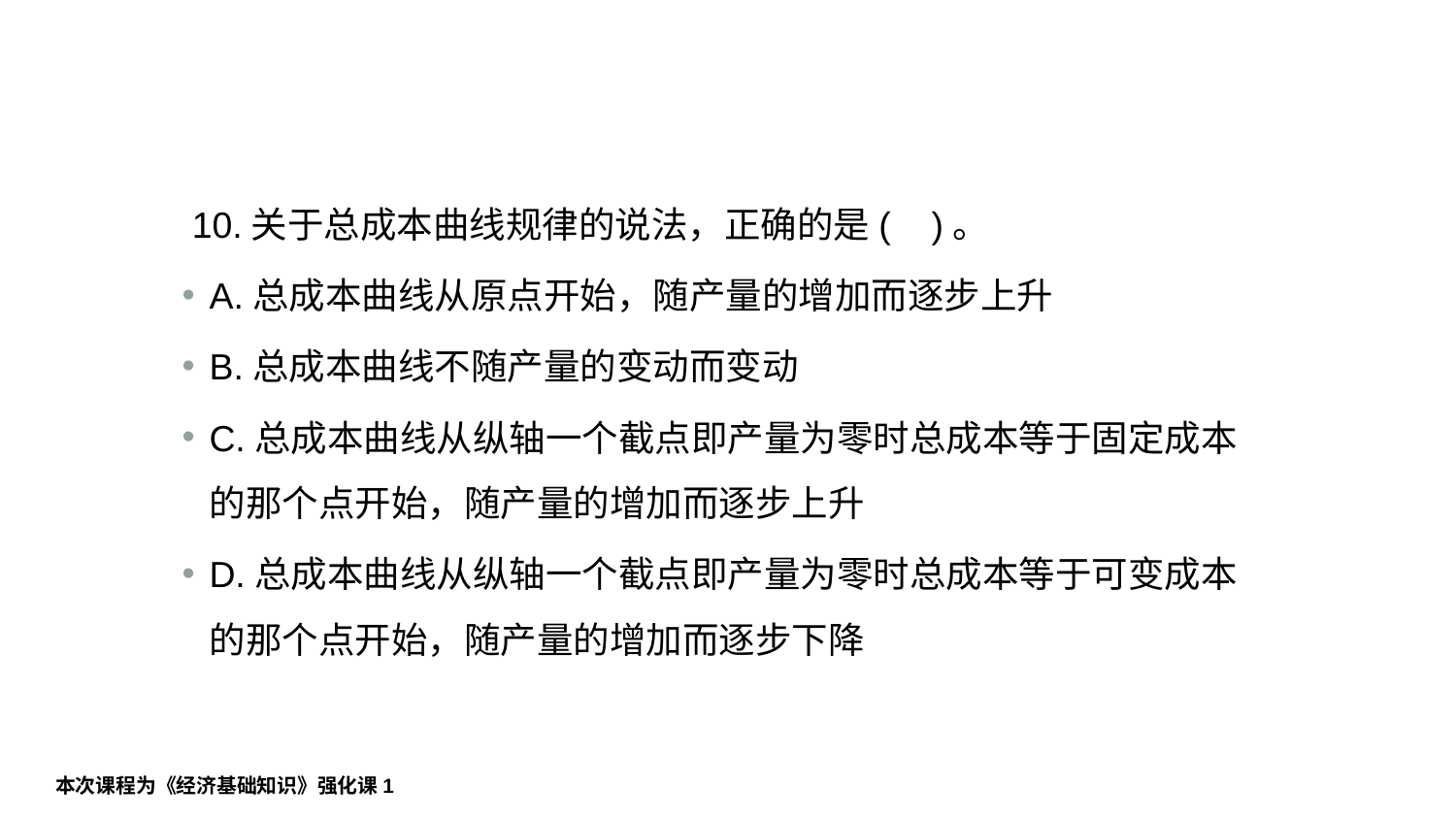

#
 10.关于总成本曲线规律的说法，正确的是(    )。
A.总成本曲线从原点开始，随产量的增加而逐步上升
B.总成本曲线不随产量的变动而变动
C.总成本曲线从纵轴一个截点即产量为零时总成本等于固定成本的那个点开始，随产量的增加而逐步上升
D.总成本曲线从纵轴一个截点即产量为零时总成本等于可变成本的那个点开始，随产量的增加而逐步下降